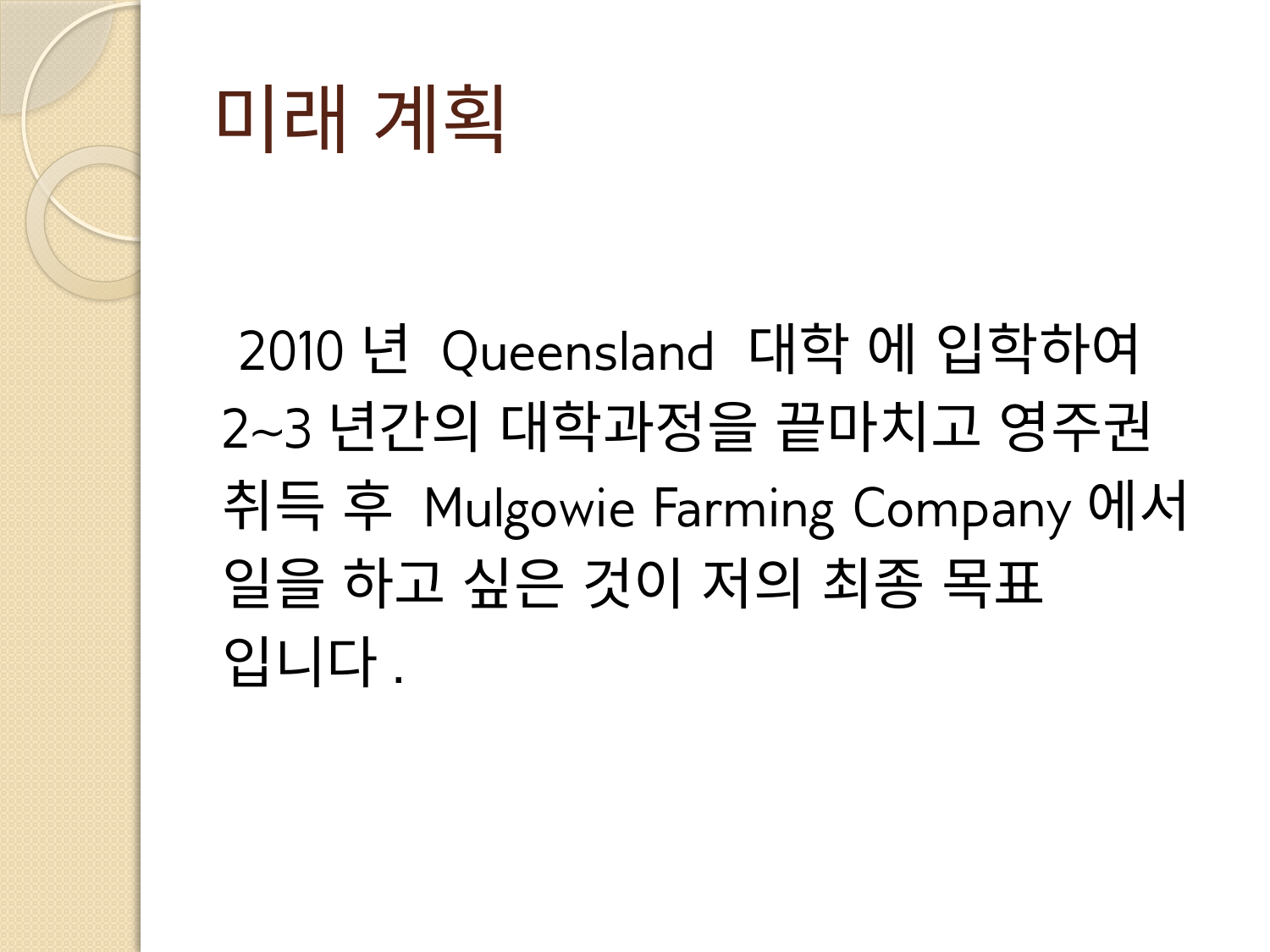

# 미래 계획
 2010년 Queensland 대학 에 입학하여
2~3년간의 대학과정을 끝마치고 영주권
취득 후 Mulgowie Farming Company에서
일을 하고 싶은 것이 저의 최종 목표
입니다.